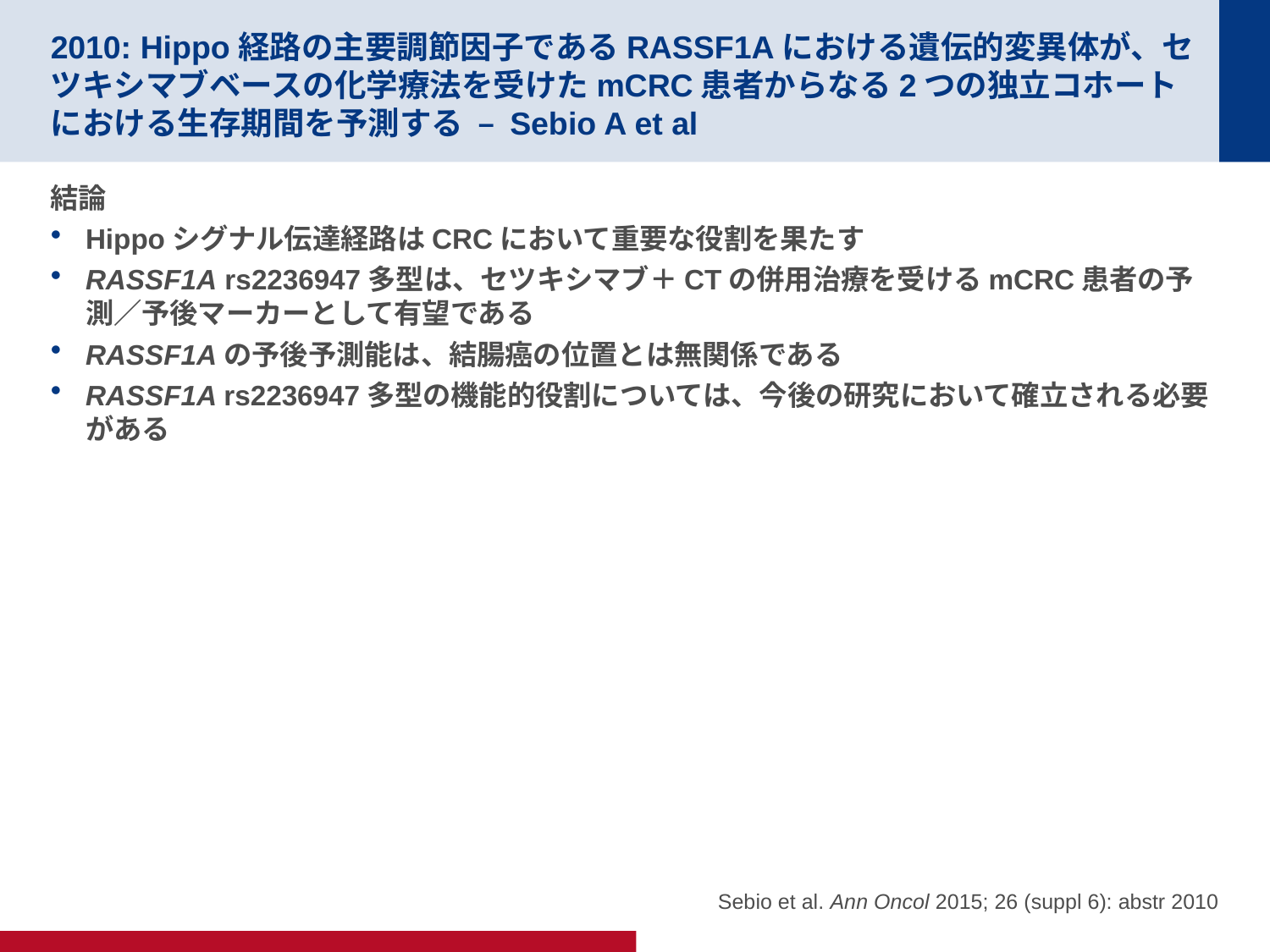

# 2010: Hippo経路の主要調節因子であるRASSF1Aにおける遺伝的変異体が、セツキシマブベースの化学療法を受けたmCRC患者からなる2つの独立コホートにおける生存期間を予測する  – Sebio A et al
結論
Hippoシグナル伝達経路はCRCにおいて重要な役割を果たす
RASSF1A rs2236947多型は、セツキシマブ＋CTの併用治療を受けるmCRC患者の予測／予後マーカーとして有望である
RASSF1Aの予後予測能は、結腸癌の位置とは無関係である
RASSF1A rs2236947多型の機能的役割については、今後の研究において確立される必要がある

Sebio et al. Ann Oncol 2015; 26 (suppl 6): abstr 2010